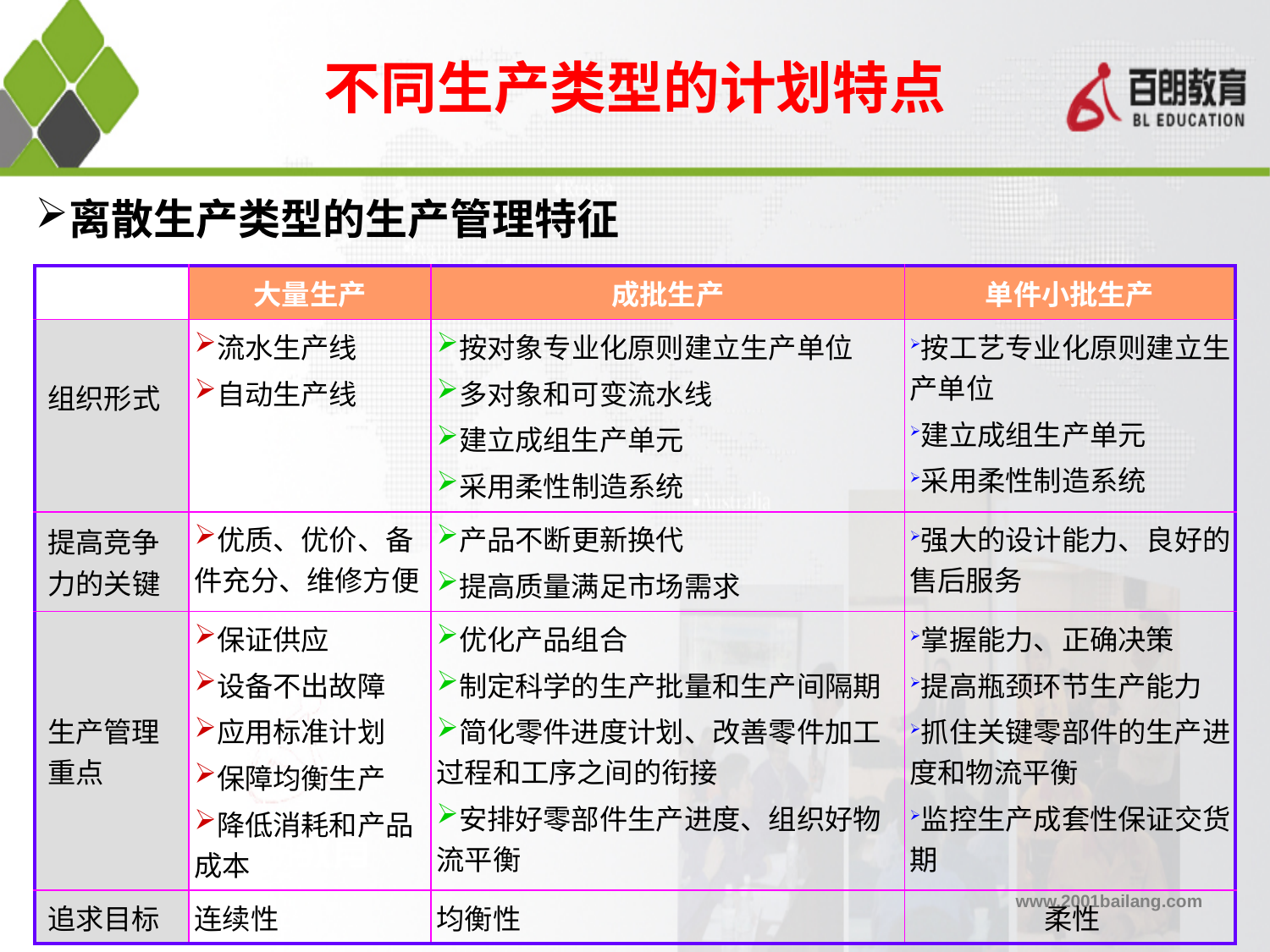

# 不同生产类型的计划特点
离散生产类型的生产管理特征
|  | 大量生产 | 成批生产 | 单件小批生产 |
| --- | --- | --- | --- |
| 组织形式 | 流水生产线 自动生产线 | 按对象专业化原则建立生产单位 多对象和可变流水线 建立成组生产单元 采用柔性制造系统 | 按工艺专业化原则建立生产单位 建立成组生产单元 采用柔性制造系统 |
| 提高竞争力的关键 | 优质、优价、备件充分、维修方便 | 产品不断更新换代 提高质量满足市场需求 | 强大的设计能力、良好的售后服务 |
| 生产管理重点 | 保证供应 设备不出故障 应用标准计划 保障均衡生产 降低消耗和产品成本 | 优化产品组合 制定科学的生产批量和生产间隔期 简化零件进度计划、改善零件加工过程和工序之间的衔接 安排好零部件生产进度、组织好物流平衡 | 掌握能力、正确决策 提高瓶颈环节生产能力 抓住关键零部件的生产进度和物流平衡 监控生产成套性保证交货期 |
| 追求目标 | 连续性 | 均衡性 | 柔性 |